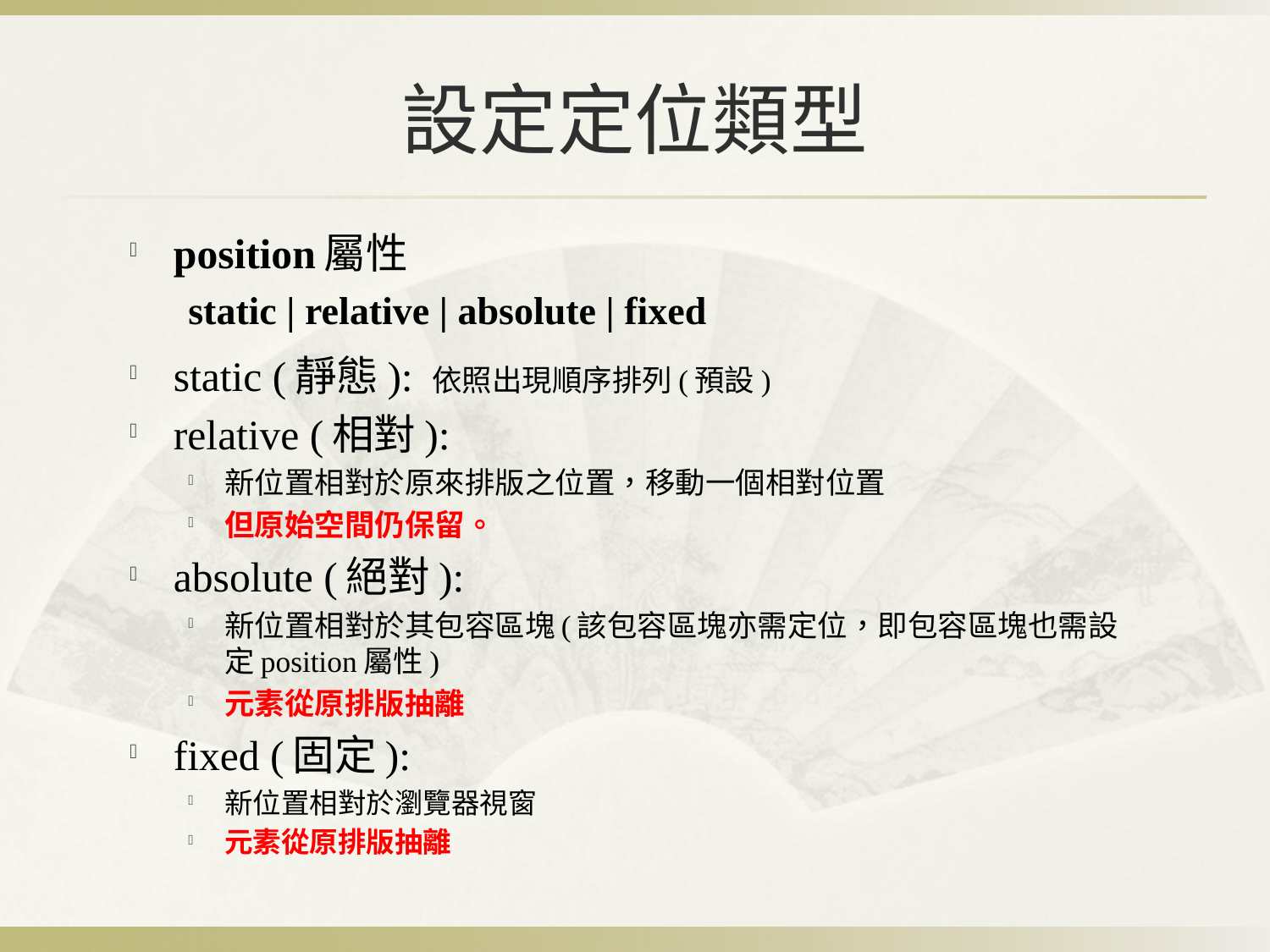

# 設定定位類型
position屬性
static | relative | absolute | fixed
static (靜態): 依照出現順序排列(預設)
relative (相對):
新位置相對於原來排版之位置，移動一個相對位置
但原始空間仍保留。
absolute (絕對):
新位置相對於其包容區塊(該包容區塊亦需定位，即包容區塊也需設定position屬性)
元素從原排版抽離
fixed (固定):
新位置相對於瀏覽器視窗
元素從原排版抽離